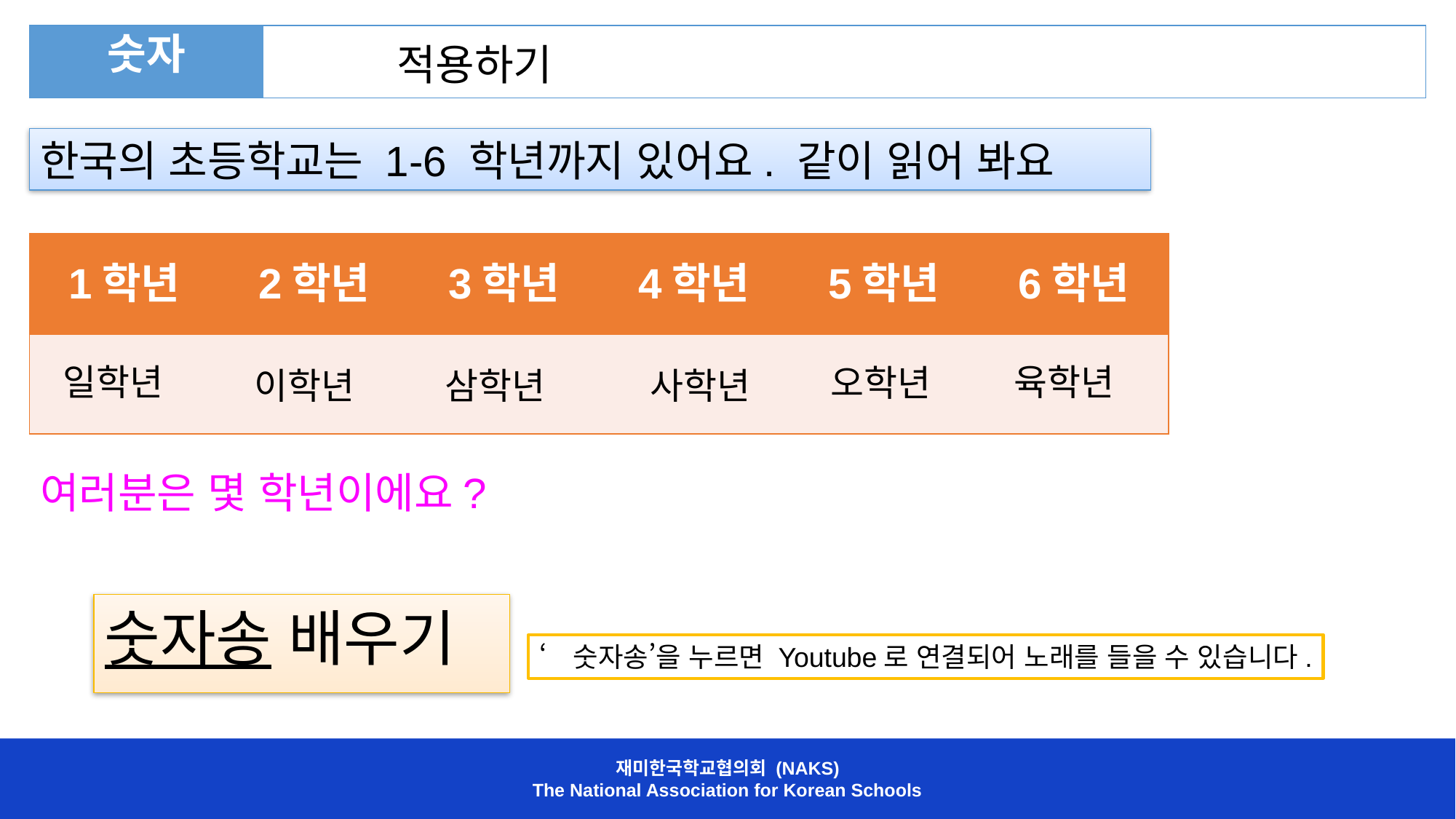

| 숫자 | 적용하기 |
| --- | --- |
한국의 초등학교는 1-6 학년까지 있어요. 같이 읽어 봐요
| 1학년 | 2학년 | 3학년 | 4학년 | 5학년 | 6학년 |
| --- | --- | --- | --- | --- | --- |
|  |  |  |  |  |  |
일학년
육학년
오학년
이학년
삼학년
사학년
여러분은 몇 학년이에요?
숫자송 배우기
‘숫자송’을 누르면 Youtube로 연결되어 노래를 들을 수 있습니다.
재미한국학교협의회 (NAKS)
The National Association for Korean Schools